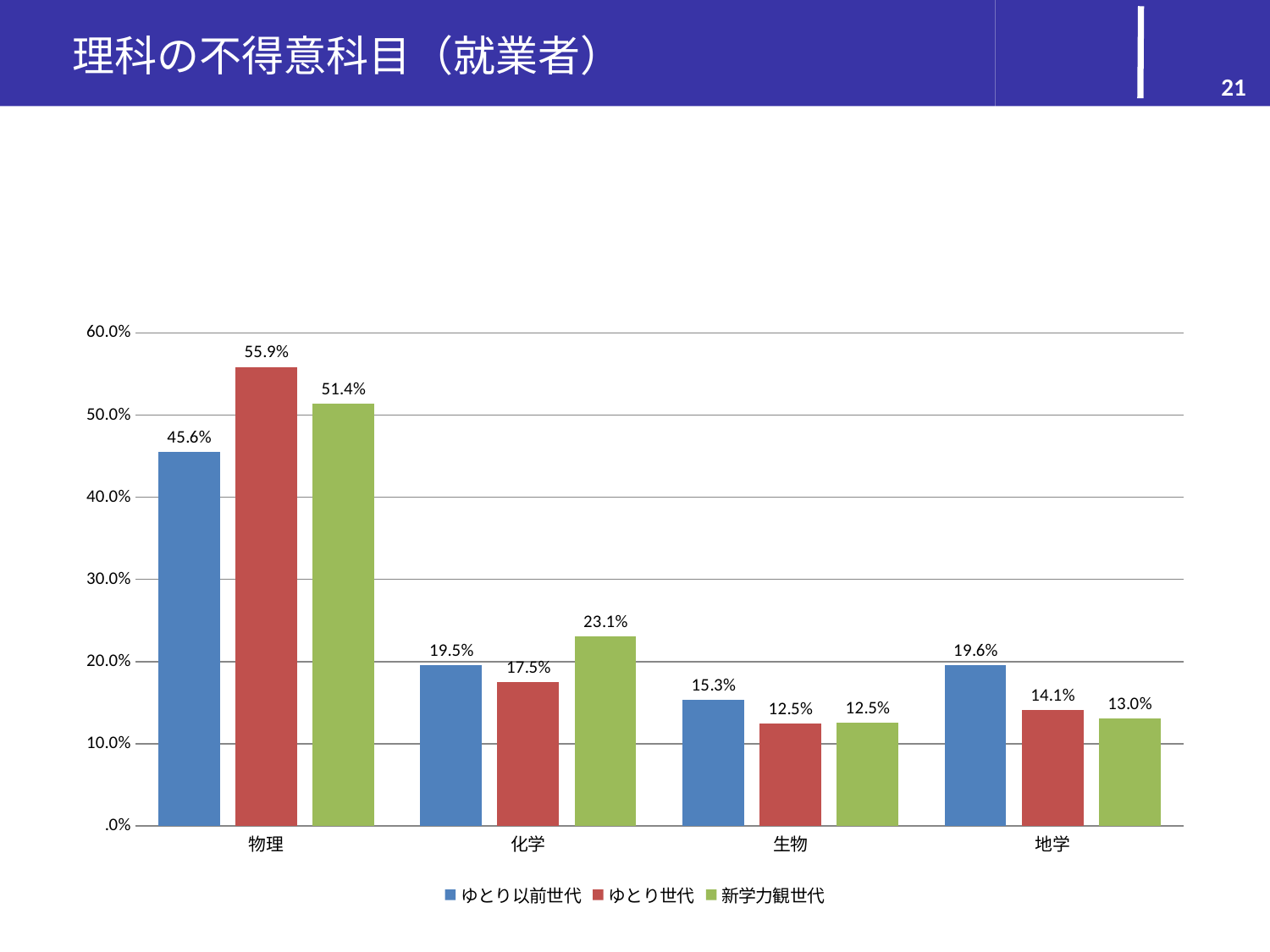

# 理科の不得意科目（就業者）
21

### Chart

| Category | ゆとり以前世代 | ゆとり世代 | 新学力観世代 |
|---|---|---|---|
| 物理 | 0.4556737588652483 | 0.5586518046709164 | 0.5135773317591469 |
| 化学 | 0.19525709219858156 | 0.17489384288747517 | 0.23081463990554887 |
| 生物 | 0.15336879432624206 | 0.125 | 0.12514757969303417 |
| 地学 | 0.1957003546099292 | 0.14145435244161442 | 0.1304604486422682 |